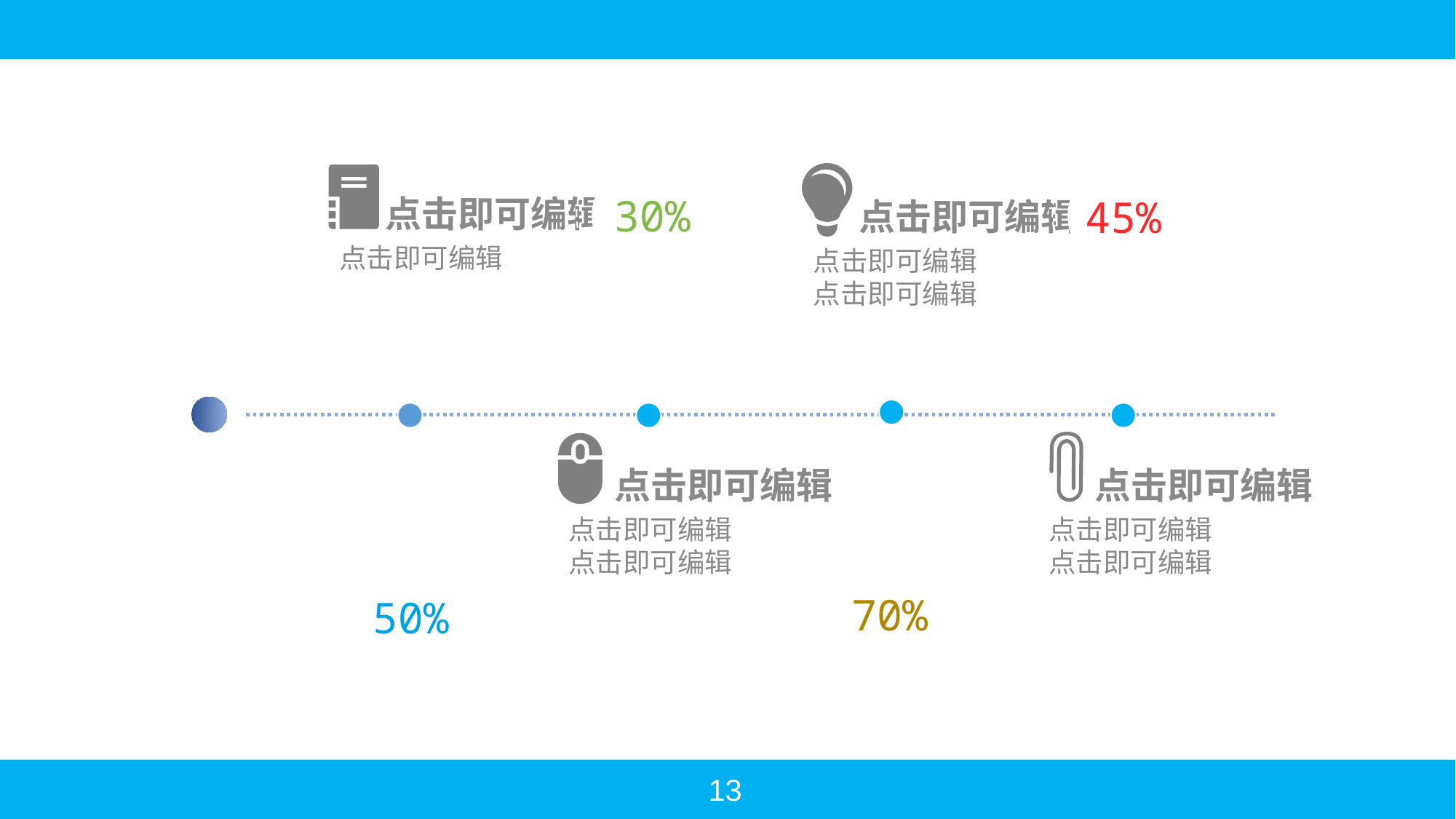

点击即可编辑
点击即可编辑点击即可编辑

点击即可编辑
点击即可编辑
30%
45%
4
2

点击即可编辑
点击即可编辑点击即可编辑

点击即可编辑
点击即可编辑点击即可编辑
1
3

70%
50%

13